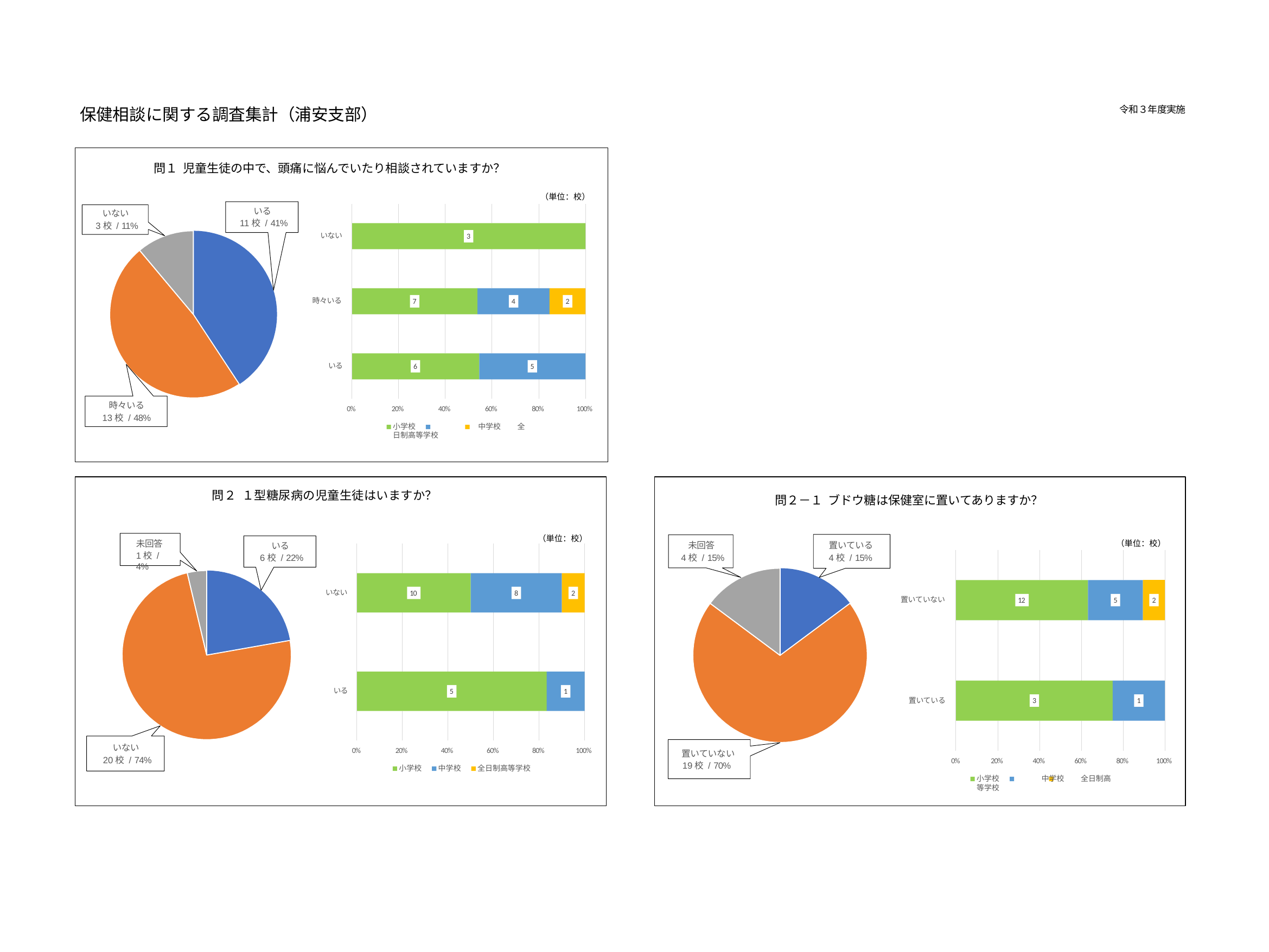

令和３年度実施
保健相談に関する調査集計（浦安支部）

問１  児童生徒の中で、頭痛に悩んでいたり相談されていますか？

（単位：校）
いる
11校 / 41%

いない
3校 / 11%
いない
3

時々いる
7
4
2

いる
6
5

時々いる
13校 / 48%
80%
100%
0%	20%	40%	60%
小学校	中学校	全日制高等学校

問２  １型糖尿病の児童生徒はいますか？
問２－１  ブドウ糖は保健室に置いてありますか？
（単位：校）

未回答
1校 / 4%

（単位：校）
未回答
4校 / 15%
置いている
4校 / 15%
いる
6校 / 22%

いない
10
8
2

置いていない
12
5
2

いる
5
1

置いている
3
1

いない
20校 / 74%
0%	20%	40%	60%
80%
100%
置いていない
19校 / 70%
80%
100%
0%	20%	40%	60%
小学校	中学校	全日制高等学校
小学校	中学校	全日制高等学校